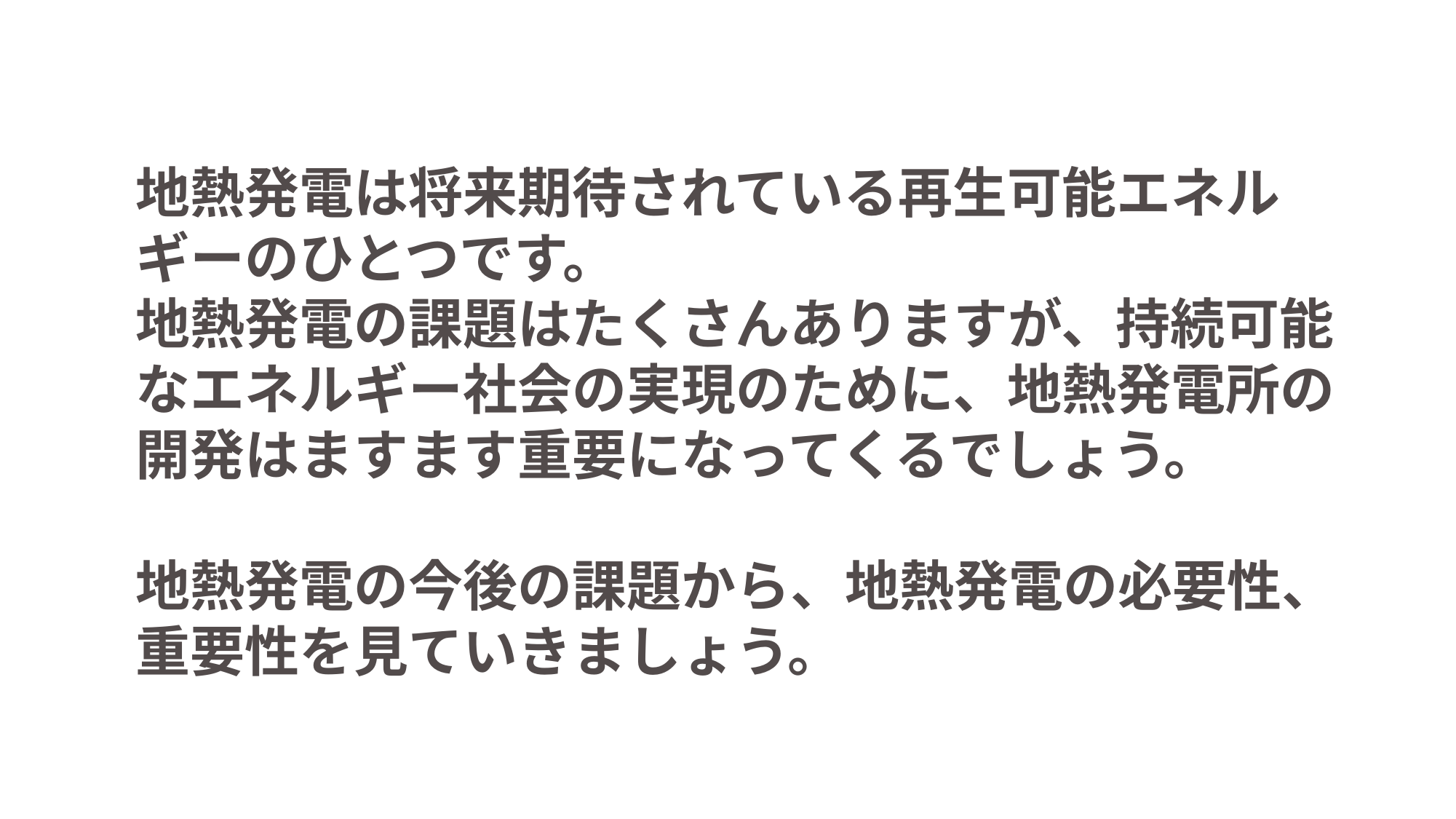

地熱発電の課題と将来性について
地熱発電は将来期待されている再生可能エネルギーのひとつです。
地熱発電の課題はたくさんありますが、持続可能なエネルギー社会の実現のために、地熱発電所の開発はますます重要になってくるでしょう。

地熱発電の今後の課題から、地熱発電の必要性、重要性を見ていきましょう。

地熱発電の課題と将来性について